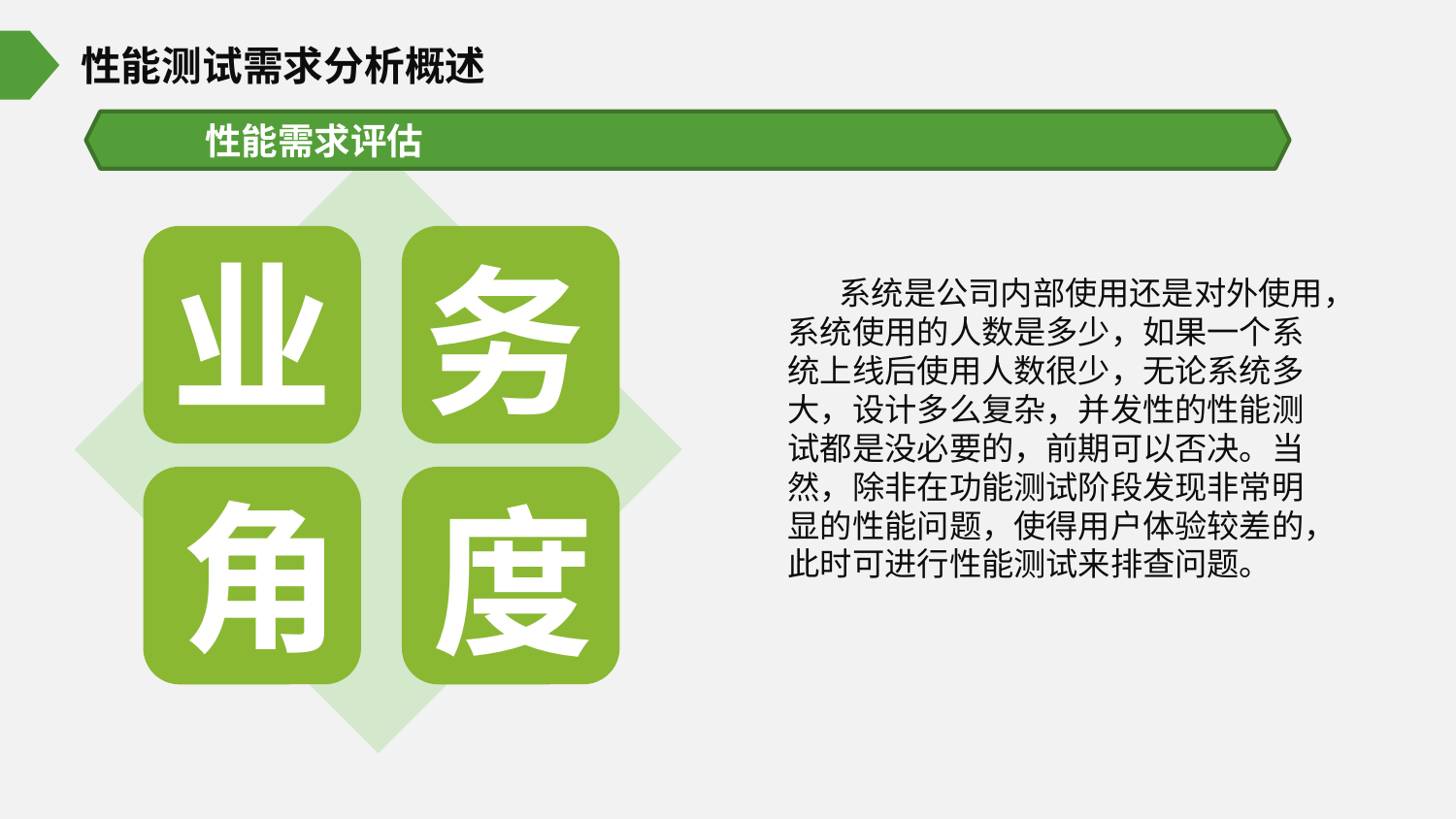

性能测试需求分析概述
性能需求评估

业
务
      系统是公司内部使用还是对外使用，系统使用的人数是多少，如果一个系统上线后使用人数很少，无论系统多大，设计多么复杂，并发性的性能测试都是没必要的，前期可以否决。当然，除非在功能测试阶段发现非常明显的性能问题，使得用户体验较差的，此时可进行性能测试来排查问题。

角
度